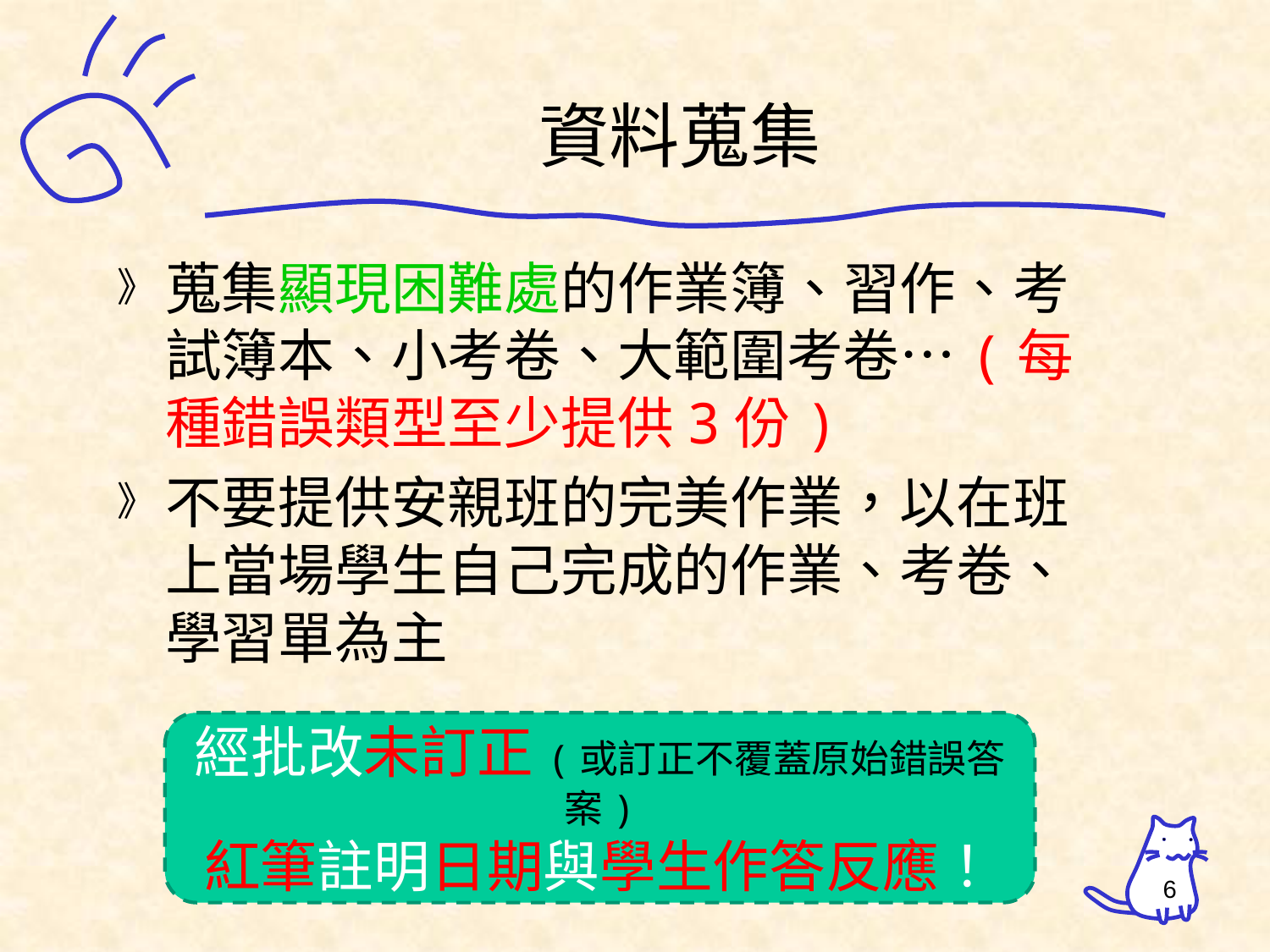

資料蒐集
# 蒐集顯現困難處的作業簿、習作、考試簿本、小考卷、大範圍考卷…(每種錯誤類型至少提供3份)
不要提供安親班的完美作業，以在班上當場學生自己完成的作業、考卷、學習單為主
經批改未訂正(或訂正不覆蓋原始錯誤答案)
紅筆註明日期與學生作答反應！
6